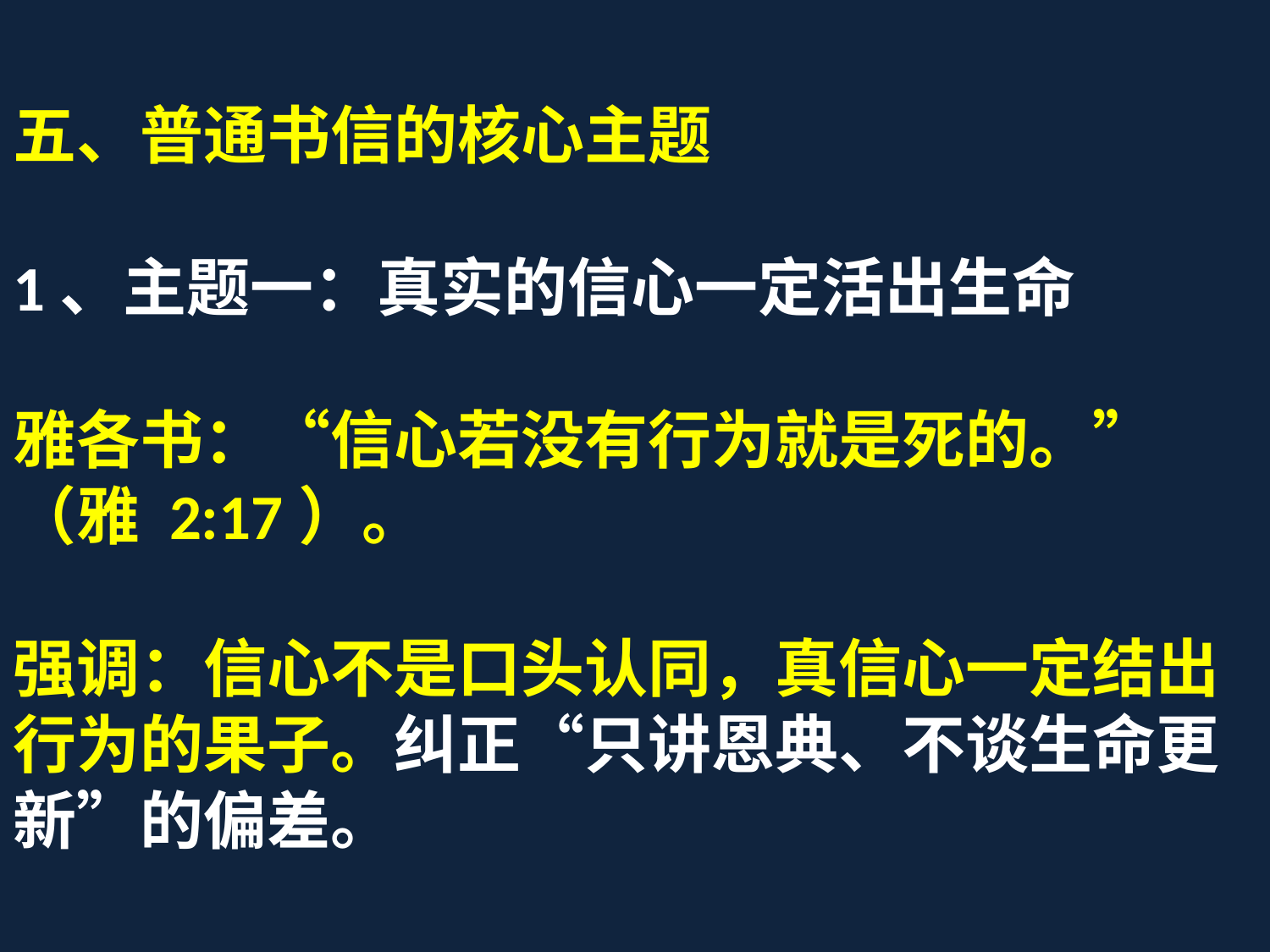

五、普通书信的核心主题

1、主题一：真实的信心一定活出生命

雅各书：“信心若没有行为就是死的。”（雅 2:17）。

强调：信心不是口头认同，真信心一定结出行为的果子。纠正“只讲恩典、不谈生命更新”的偏差。